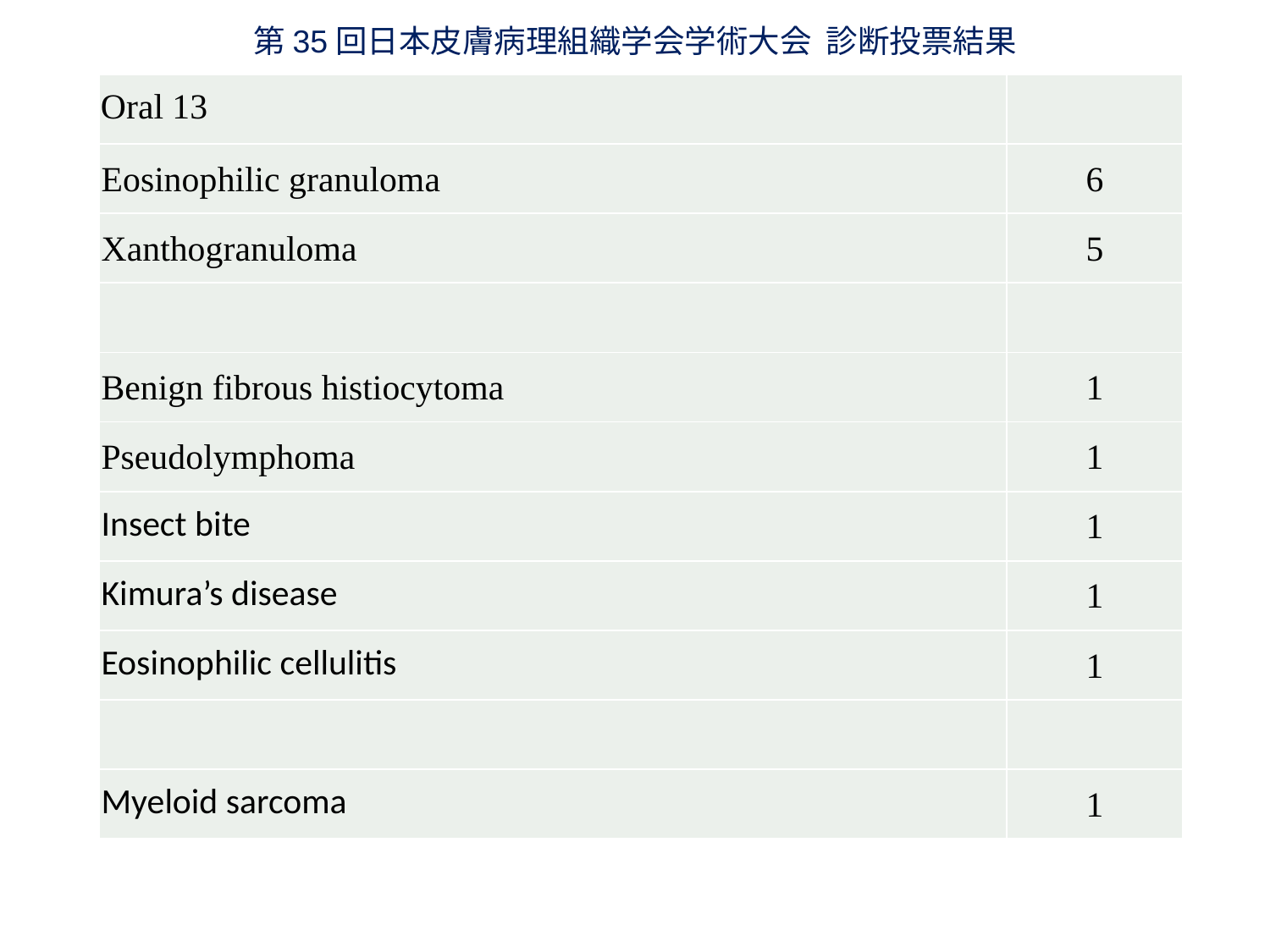

第35回日本皮膚病理組織学会学術大会  診断投票結果
| Oral 13 |  |
| --- | --- |
| Eosinophilic granuloma | 6 |
| Xanthogranuloma | 5 |
|  |  |
| Benign fibrous histiocytoma | 1 |
| Pseudolymphoma | 1 |
| Insect bite | 1 |
| Kimura’s disease | 1 |
| Eosinophilic cellulitis | 1 |
|  |  |
| Myeloid sarcoma | 1 |